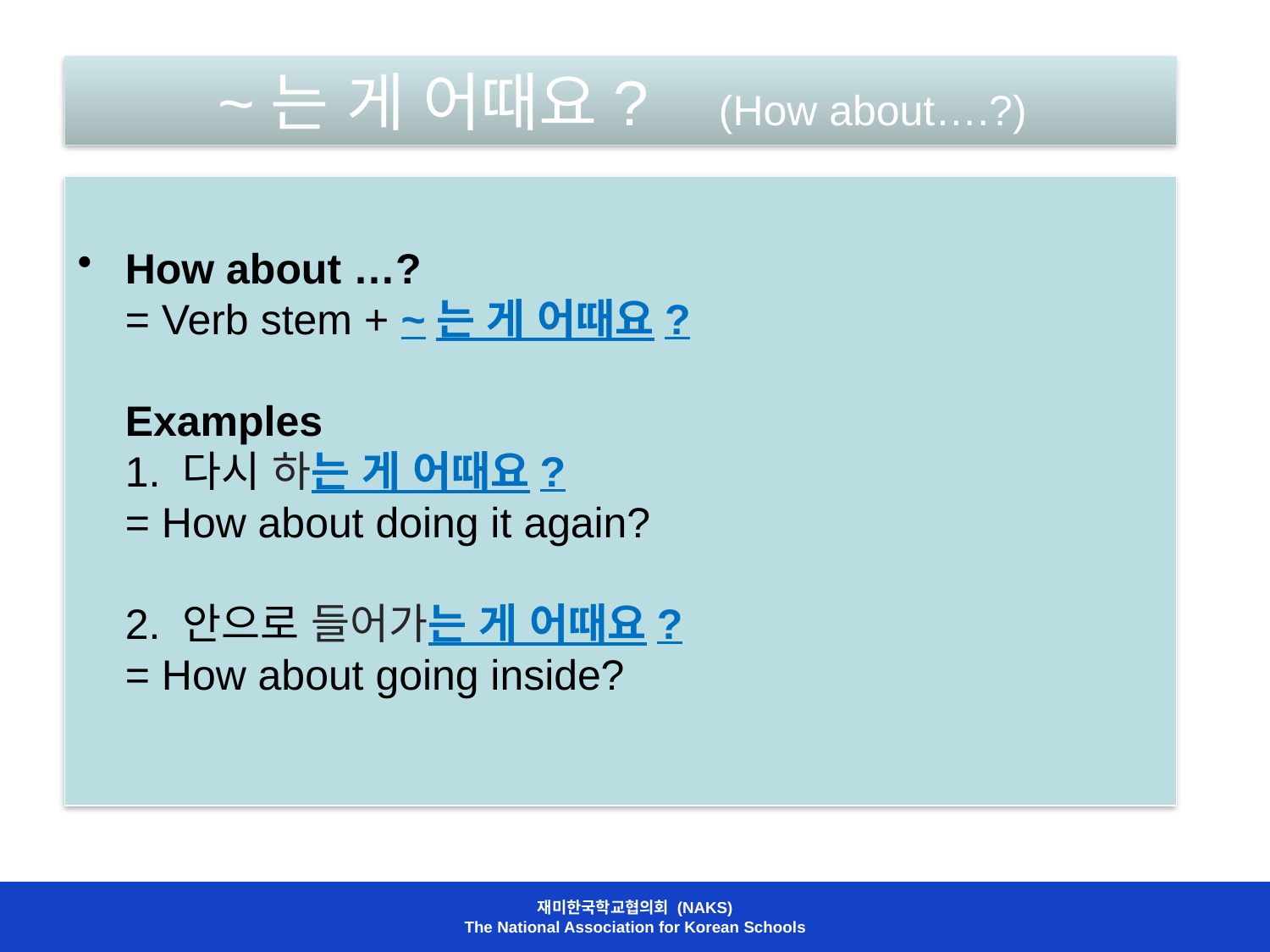

~는 게 어때요?    (How about….?)

How about …?
= Verb stem + ~는 게 어때요?
Examples
1. 다시 하는 게 어때요?
= How about doing it again?
2. 안으로 들어가는 게 어때요?
= How about going inside?
재미한국학교협의회 (NAKS)
The National Association for Korean Schools